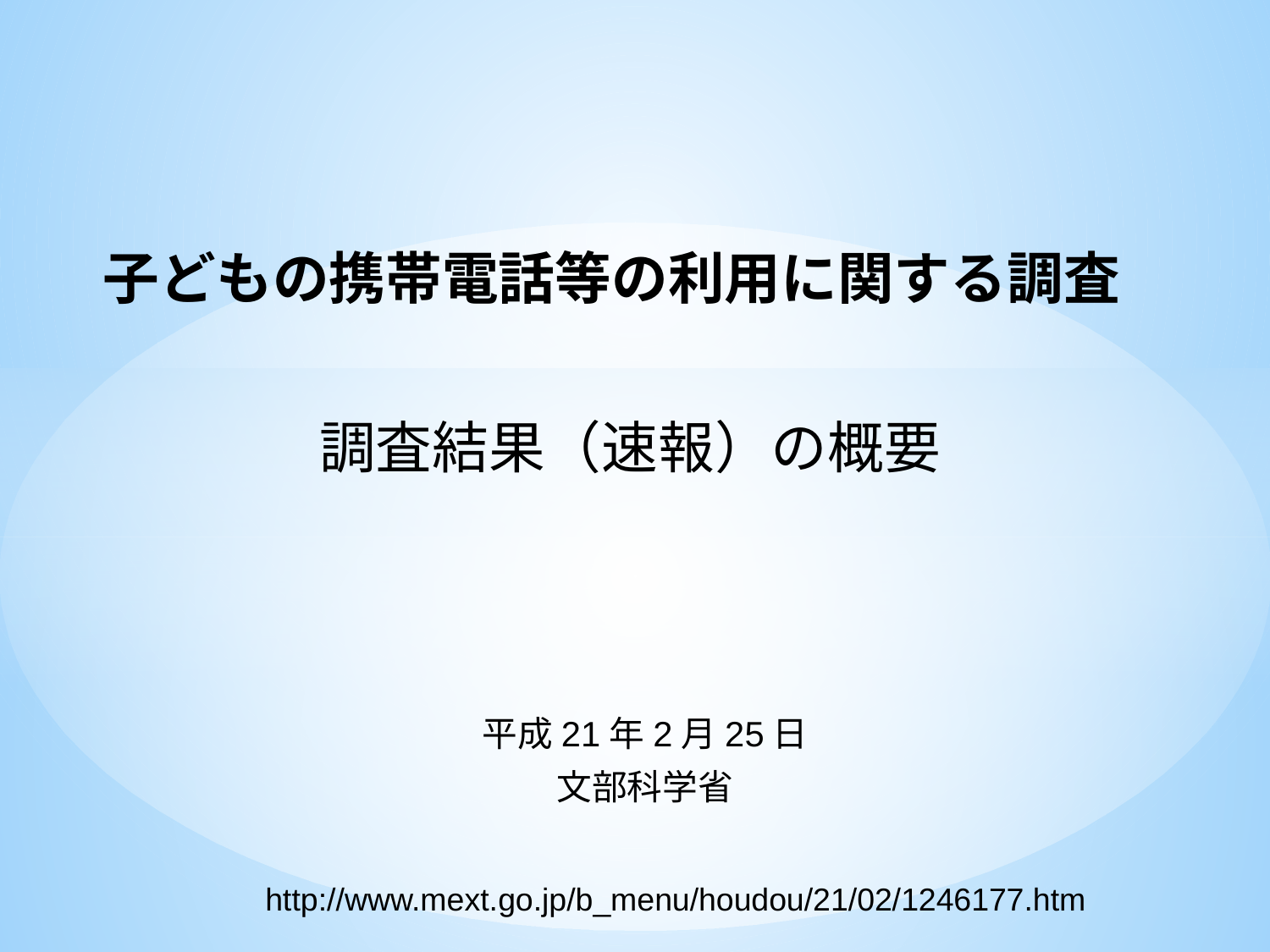

# 子どもの携帯電話等の利用に関する調査
調査結果（速報）の概要
平成21年2月25日
文部科学省
http://www.mext.go.jp/b_menu/houdou/21/02/1246177.htm